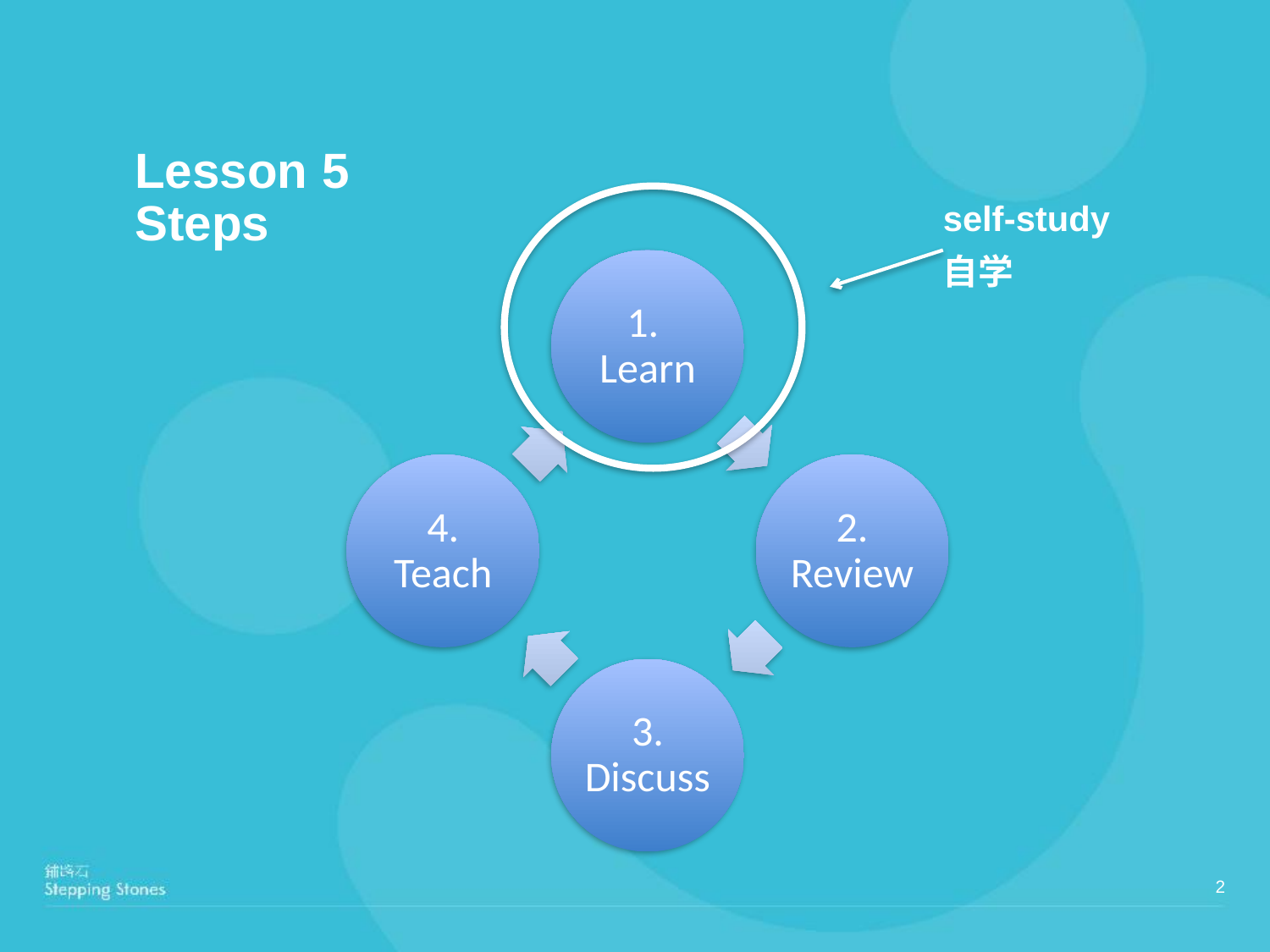

# Lesson 5 Steps

self-study
自学
1.  Learn

2. Review

3. Discuss

4. Teach